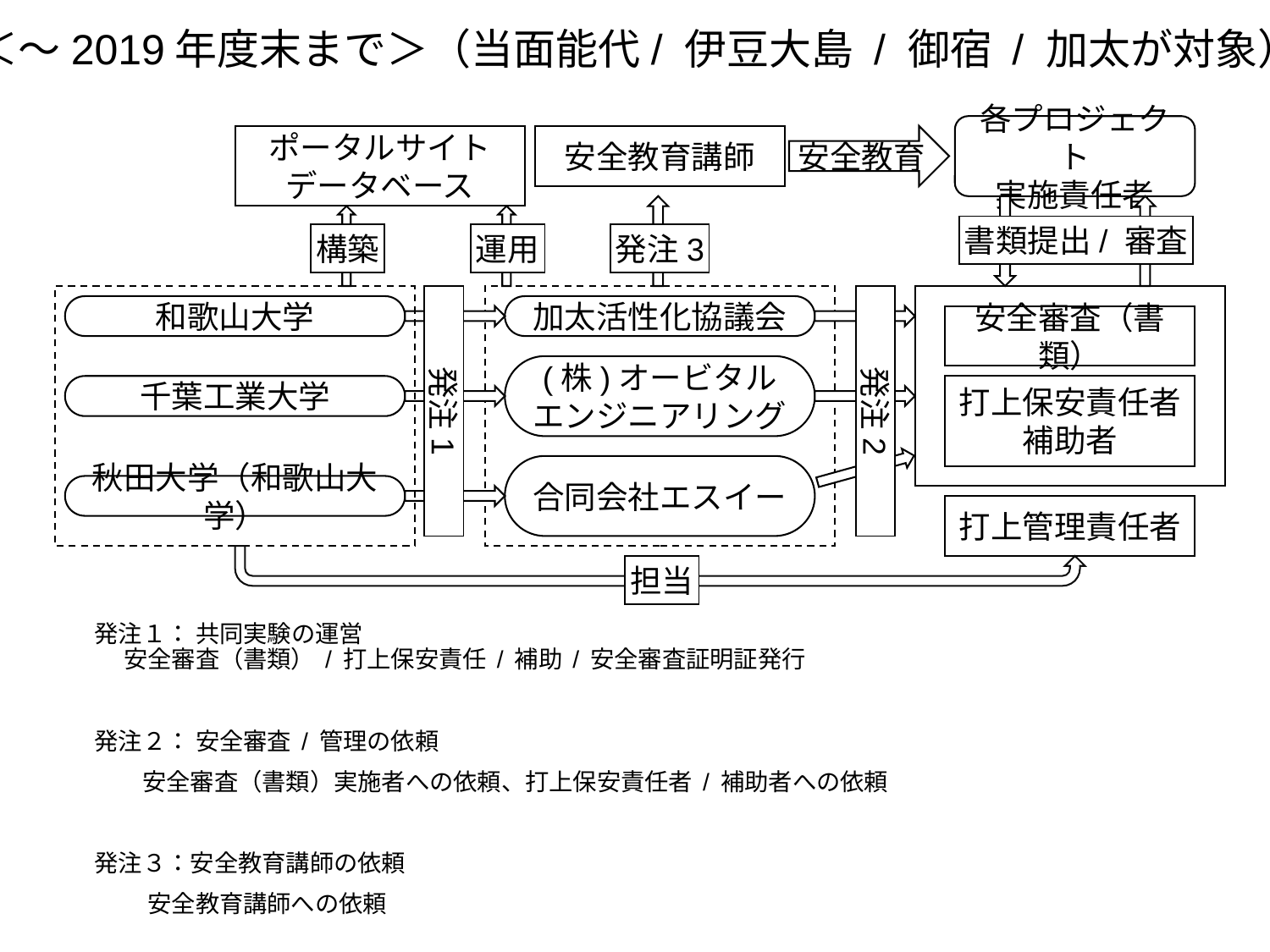

＜～2019年度末まで＞（当面能代/ 伊豆大島 / 御宿 / 加太が対象）
各プロジェクト
実施責任者
ポータルサイト
データベース
安全教育講師
安全教育

書類提出/ 審査
構築
運用
発注3

発注1

発注2

和歌山大学
加太活性化協議会

安全審査（書類）
(株)オービタル
エンジニアリング
千葉工業大学
打上保安責任者
補助者

合同会社エスイー

秋田大学（和歌山大学）

打上管理責任者

担当
発注１： 共同実験の運営
安全審査（書類） / 打上保安責任 / 補助 / 安全審査証明証発行

発注２： 安全審査 / 管理の依頼
　　安全審査（書類）実施者への依頼、打上保安責任者 / 補助者への依頼

発注３：安全教育講師の依頼
　　 安全教育講師への依頼